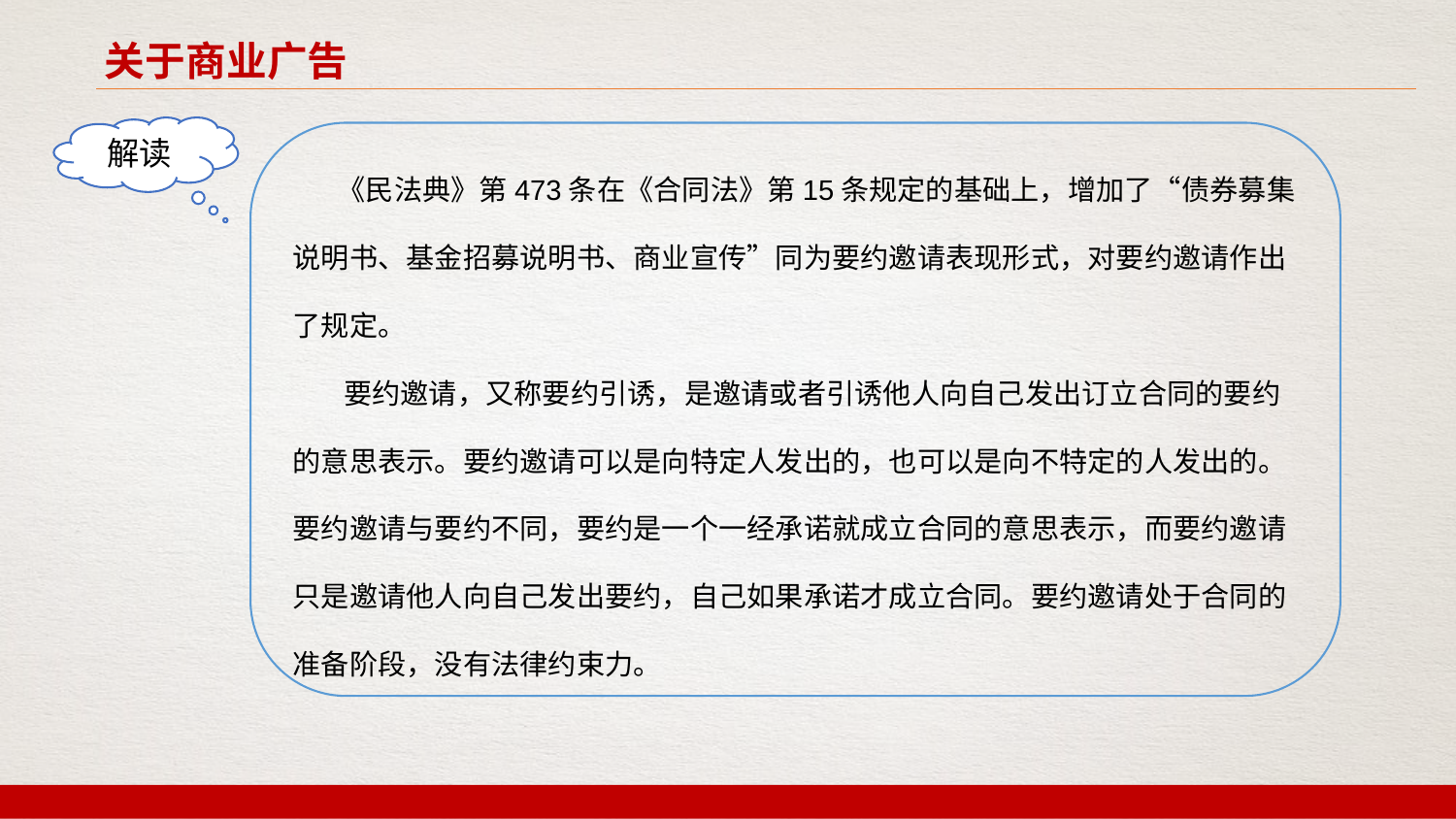

关于商业广告
解读
      《民法典》第473条在《合同法》第15条规定的基础上，增加了“债券募集说明书、基金招募说明书、商业宣传”同为要约邀请表现形式，对要约邀请作出了规定。
       要约邀请，又称要约引诱，是邀请或者引诱他人向自己发出订立合同的要约的意思表示。要约邀请可以是向特定人发出的，也可以是向不特定的人发出的。要约邀请与要约不同，要约是一个一经承诺就成立合同的意思表示，而要约邀请只是邀请他人向自己发出要约，自己如果承诺才成立合同。要约邀请处于合同的准备阶段，没有法律约束力。